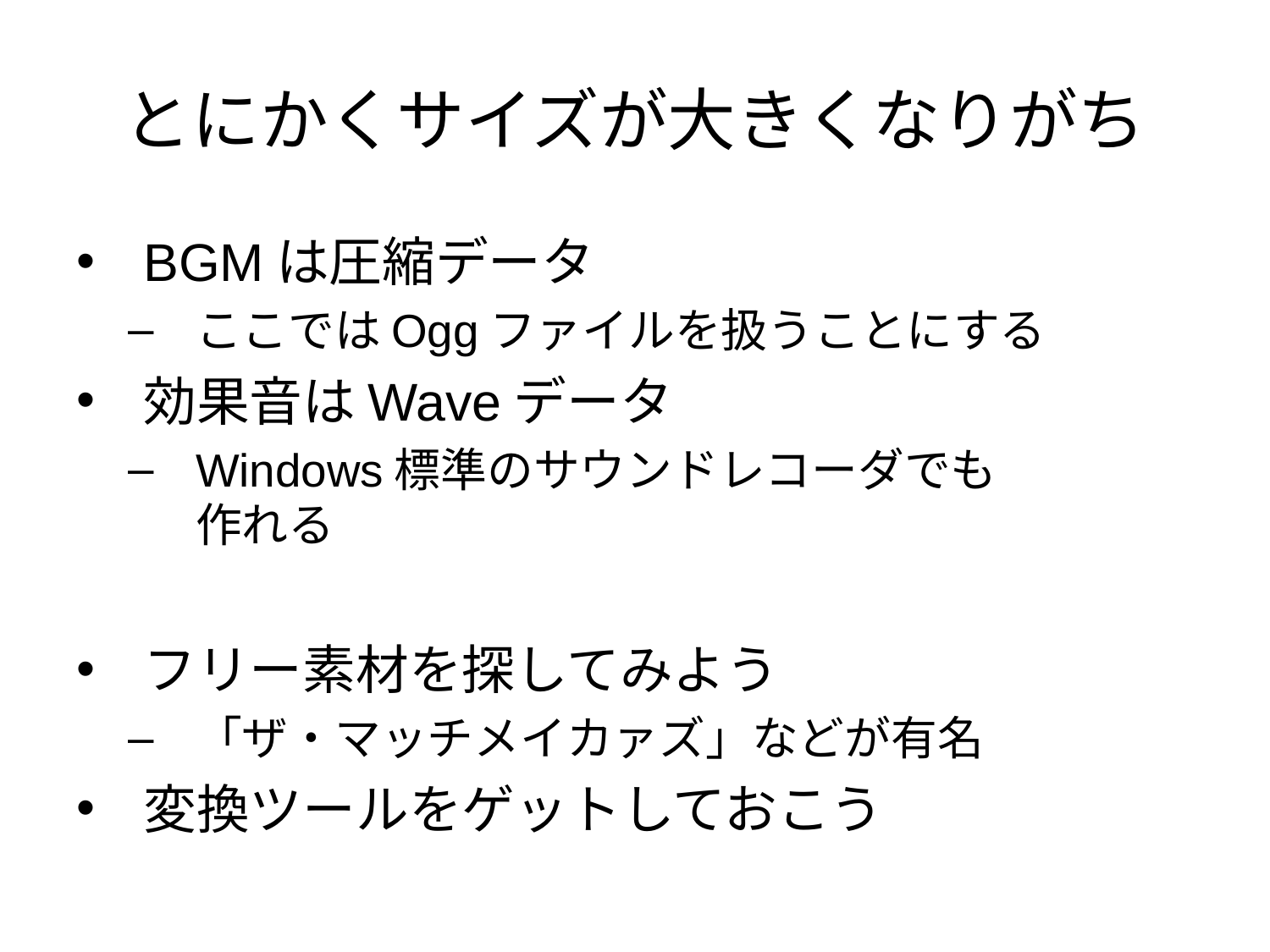

# とにかくサイズが大きくなりがち
BGMは圧縮データ
ここではOggファイルを扱うことにする
効果音はWaveデータ
Windows標準のサウンドレコーダでも
作れる

フリー素材を探してみよう
「ザ・マッチメイカァズ」などが有名
変換ツールをゲットしておこう